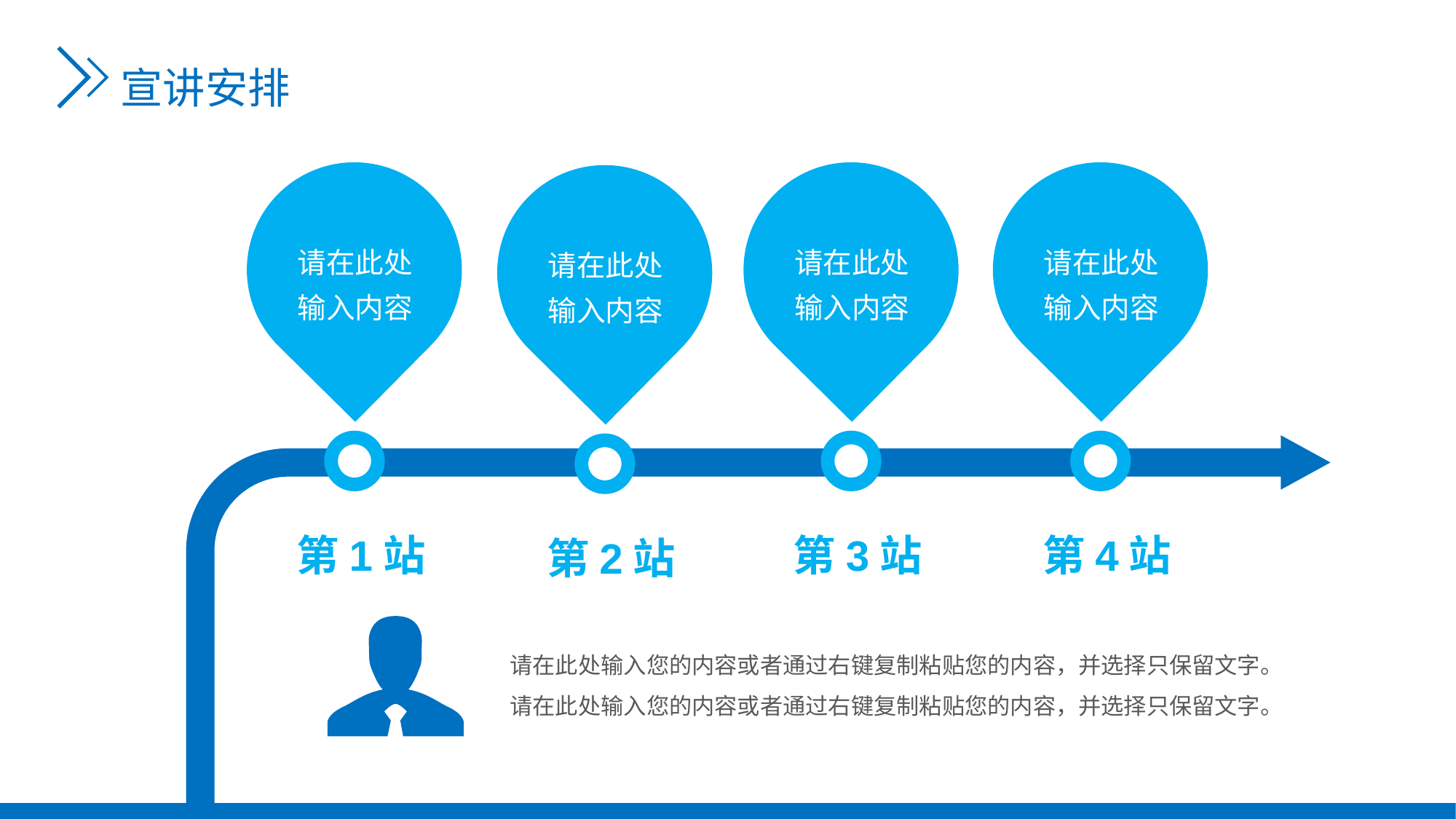

宣讲安排

请在此处
输入内容
请在此处
输入内容
请在此处
输入内容
请在此处
输入内容

第1站
第3站
第4站
第2站

请在此处输入您的内容或者通过右键复制粘贴您的内容，并选择只保留文字。请在此处输入您的内容或者通过右键复制粘贴您的内容，并选择只保留文字。